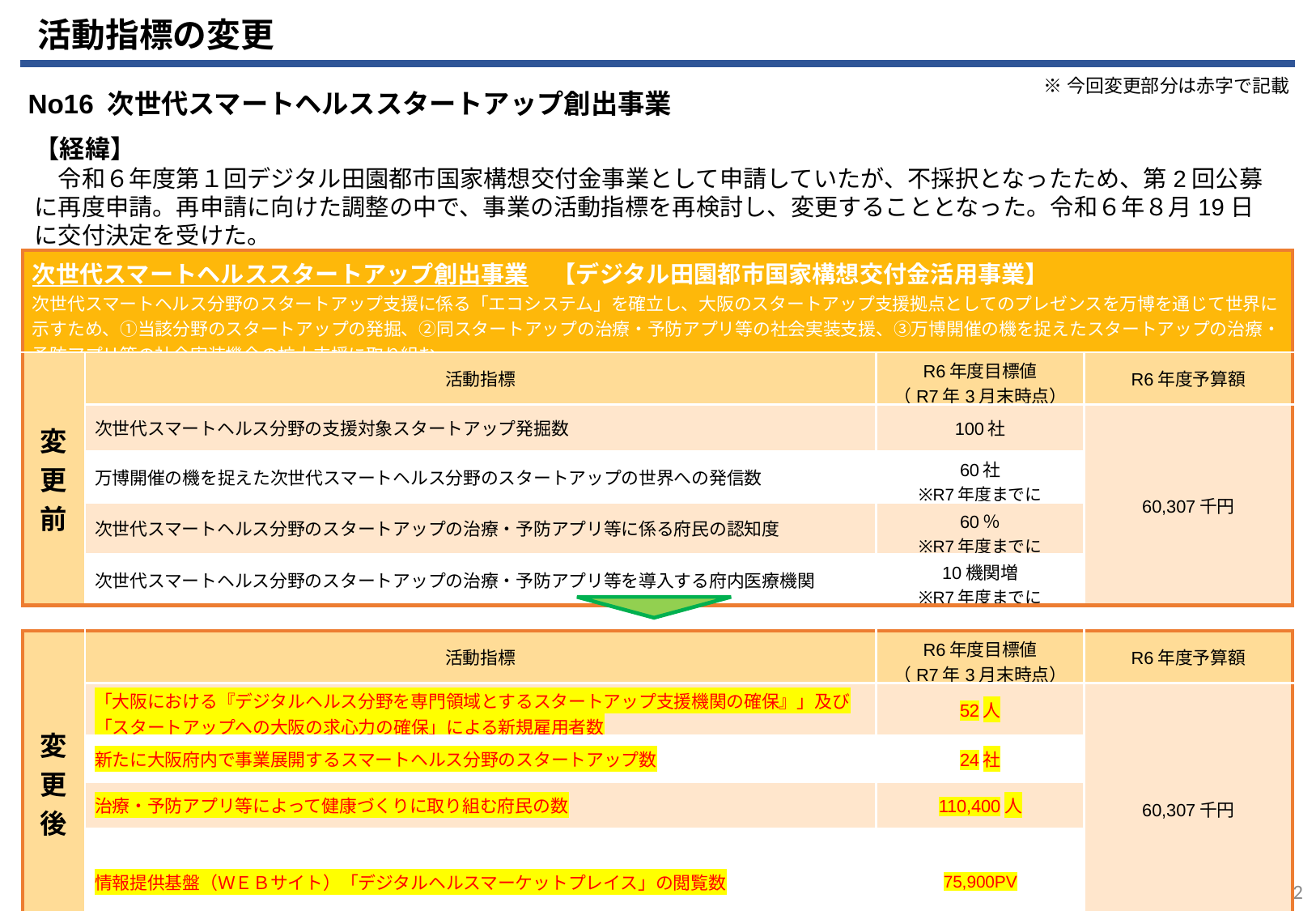

活動指標の変更
※今回変更部分は赤字で記載
No16 次世代スマートヘルススタートアップ創出事業
【経緯】
　令和６年度第１回デジタル田園都市国家構想交付金事業として申請していたが、不採択となったため、第2回公募に再度申請。再申請に向けた調整の中で、事業の活動指標を再検討し、変更することとなった。令和６年８月19日に交付決定を受けた。
| 次世代スマートヘルススタートアップ創出事業　【デジタル田園都市国家構想交付金活用事業】 次世代スマートヘルス分野のスタートアップ支援に係る「エコシステム」を確立し、大阪のスタートアップ支援拠点としてのプレゼンスを万博を通じて世界に示すため、①当該分野のスタートアップの発掘、②同スタートアップの治療・予防アプリ等の社会実装支援、③万博開催の機を捉えたスタートアップの治療・予防アプリ等の社会実装機会の拡大支援に取り組む。 |  |  |  |
| --- | --- | --- | --- |
| 変更前 | 活動指標 | R6年度目標値 （R7年3月末時点） | R6年度予算額 |
|  | 次世代スマートヘルス分野の支援対象スタートアップ発掘数 | 100社 | 60,307千円 |
|  | 万博開催の機を捉えた次世代スマートヘルス分野のスタートアップの世界への発信数 | 60社 ※R7年度までに |  |
|  | 次世代スマートヘルス分野のスタートアップの治療・予防アプリ等に係る府民の認知度 | 60％ ※R7年度までに |  |
|  | 次世代スマートヘルス分野のスタートアップの治療・予防アプリ等を導入する府内医療機関 | 10機関増 ※R7年度までに |  |

| 変更後 | 活動指標 | R6年度目標値 （R7年3月末時点） | R6年度予算額 |
| --- | --- | --- | --- |
|  | 「大阪における『デジタルヘルス分野を専門領域とするスタートアップ支援機関の確保』」及び「スタートアップへの大阪の求心力の確保」による新規雇用者数 | 52人 | 60,307千円 |
|  | 新たに大阪府内で事業展開するスマートヘルス分野のスタートアップ数 | 24社 |  |
|  | 治療・予防アプリ等によって健康づくりに取り組む府民の数 | 110,400人 |  |
|  | 情報提供基盤（ＷＥＢサイト）「デジタルヘルスマーケットプレイス」の閲覧数 | 75,900PV |  |
2